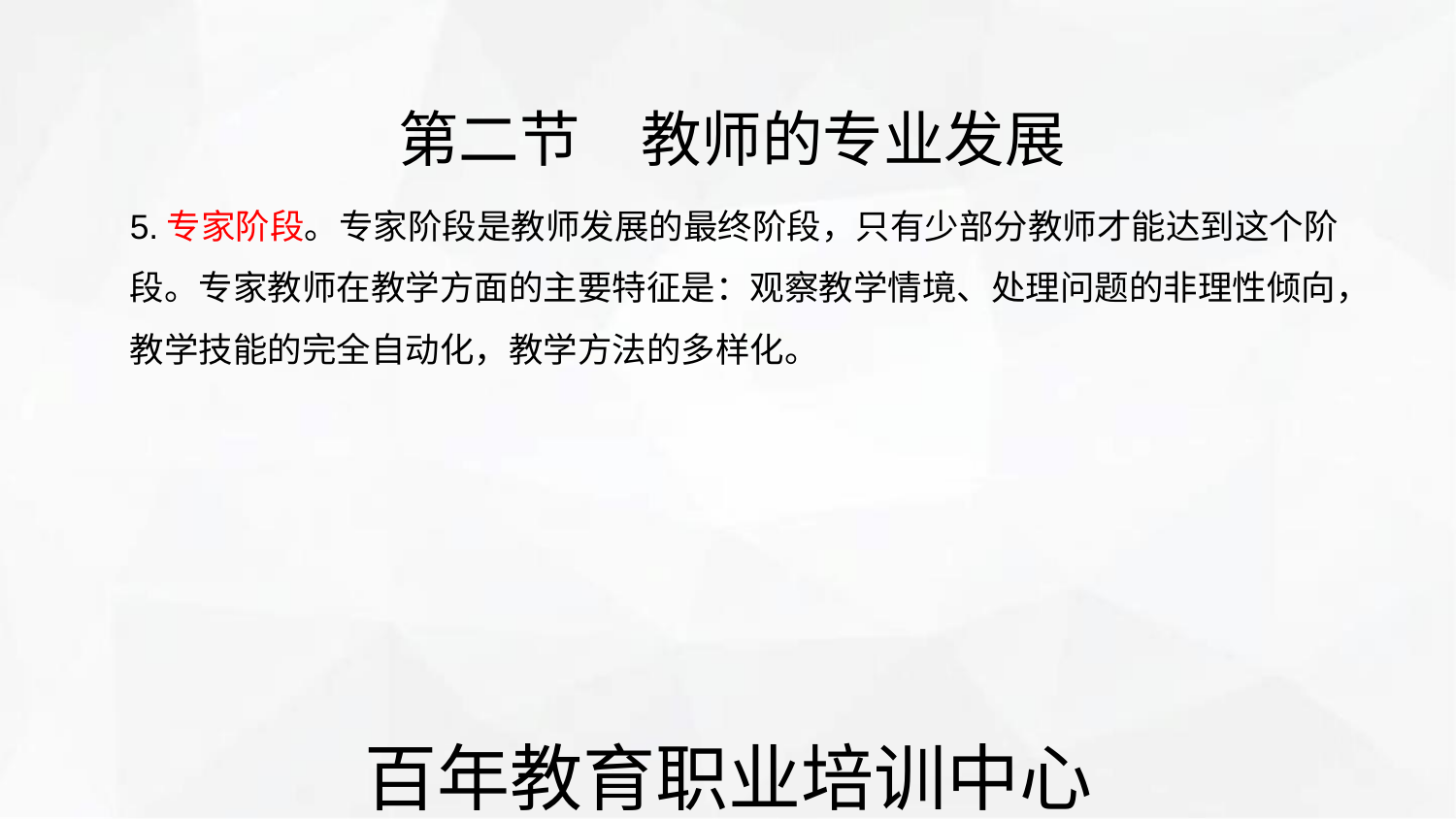

第二节　教师的专业发展
5.专家阶段。专家阶段是教师发展的最终阶段，只有少部分教师才能达到这个阶
段。专家教师在教学方面的主要特征是：观察教学情境、处理问题的非理性倾向，
教学技能的完全自动化，教学方法的多样化。
百年教育职业培训中心